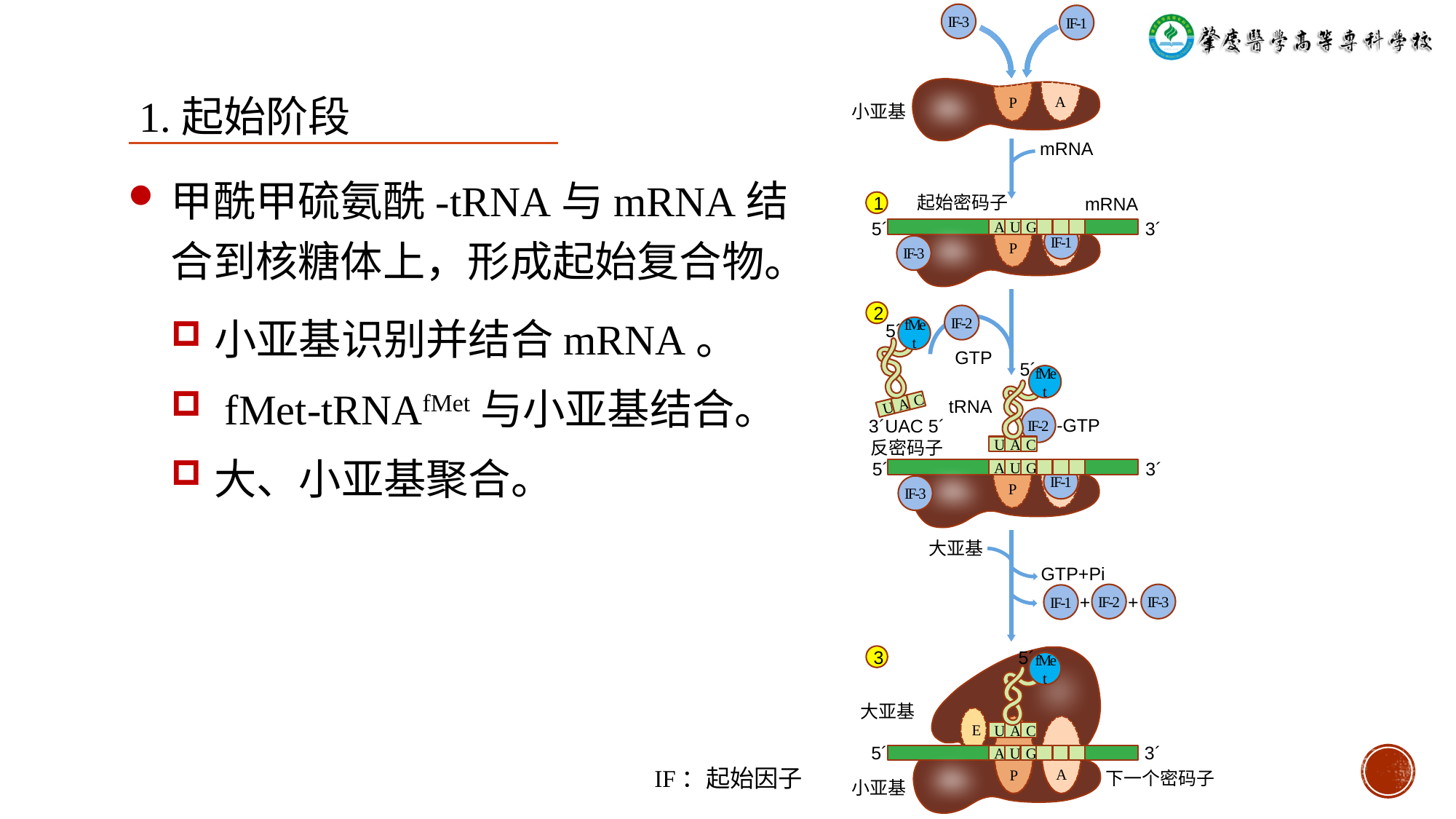

IF-3
IF-1

A
1.起始阶段
P
小亚基
mRNA

甲酰甲硫氨酰-tRNA与mRNA结合到核糖体上，形成起始复合物。
起始密码子
mRNA
1
5´
3´

A
U
G

IF-1

A
P
IF-3

小亚基识别并结合mRNA。
 fMet-tRNAfMet与小亚基结合。
大、小亚基聚合。
2
IF-2

5´
fMet

GTP
5´
fMet

tRNA
U
A
C
IF-2
-GTP
3´UAC 5´
反密码子
U
A
C
5´
3´
-  -  -
-  -  -
-  -  -

A
U
G

IF-1

A
P
IF-3

大亚基

GTP+Pi

IF-2
IF-3
IF-1
+
+

5´

3

fMet

大亚基
E

U
A
C
5´
3´
-  -  -
-  -  -
-  -  -

A
U
G

A
P
IF：起始因子
下一个密码子
小亚基